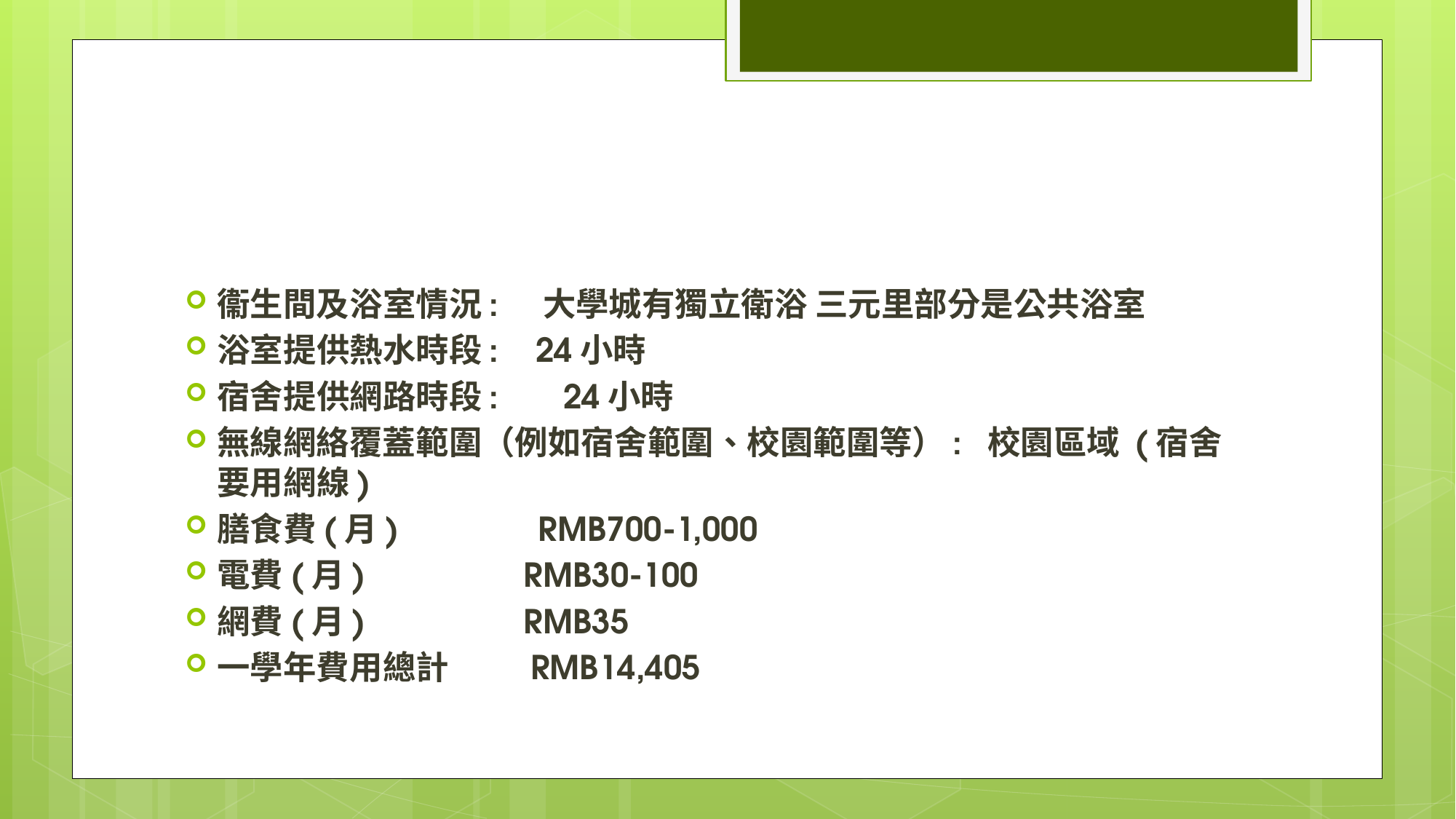

#
衞生間及浴室情況:    大學城有獨立衛浴 三元里部分是公共浴室
浴室提供熱水時段:    24小時
宿舍提供網路時段:       24小時
無線網絡覆蓋範圍（例如宿舍範圍、校園範圍等）:  校園區域 (宿舍要用網線)
膳食費(月)               RMB700-1,000
電費(月)                 RMB30-100
網費(月)                 RMB35
一學年費用總計          RMB14,405